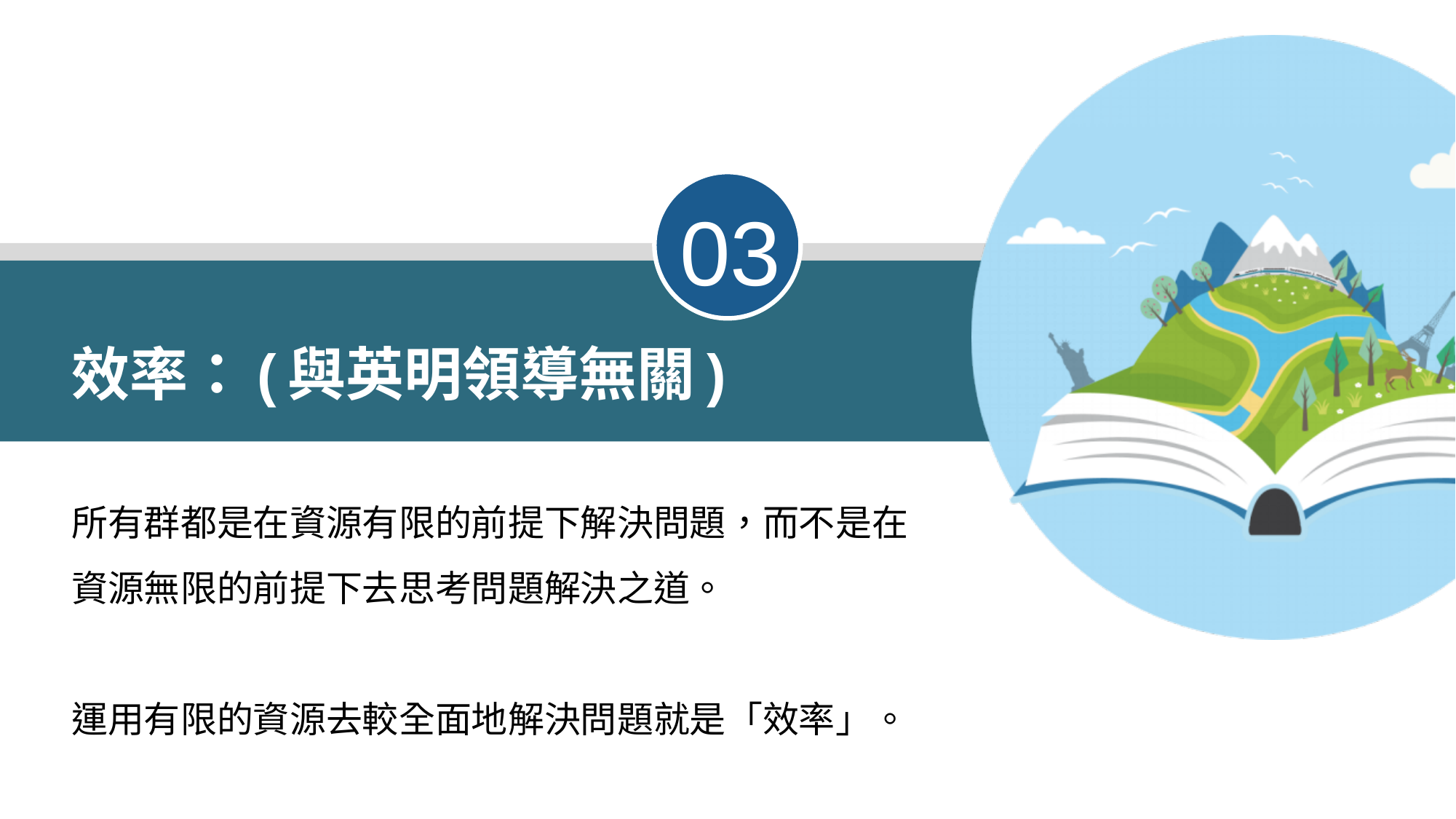

03
# 效率：(與英明領導無關)
所有群都是在資源有限的前提下解決問題，而不是在資源無限的前提下去思考問題解決之道。

運用有限的資源去較全面地解決問題就是「效率」。